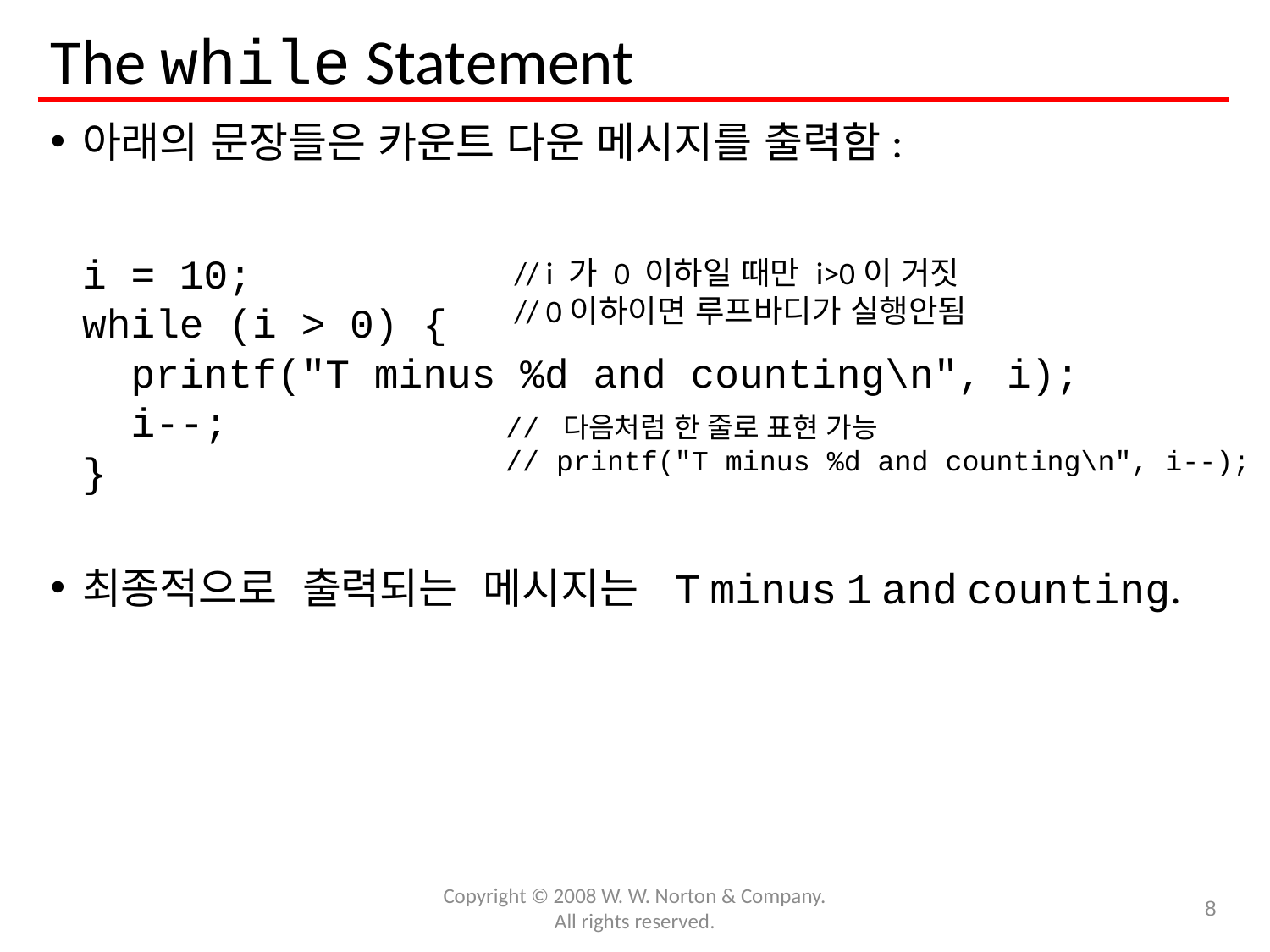

# The while Statement
아래의 문장들은 카운트 다운 메시지를 출력함:

	i = 10;
	while (i > 0) {
	  printf("T minus %d and counting\n", i);
	  i--;
	}

최종적으로 출력되는 메시지는 T minus 1 and counting.

// i 가 0 이하일 때만 i>0이 거짓
// 0이하이면 루프바디가 실행안됨
// 다음처럼 한 줄로 표현 가능
// printf("T minus %d and counting\n", i--);
Copyright © 2008 W. W. Norton & Company.
All rights reserved.
8